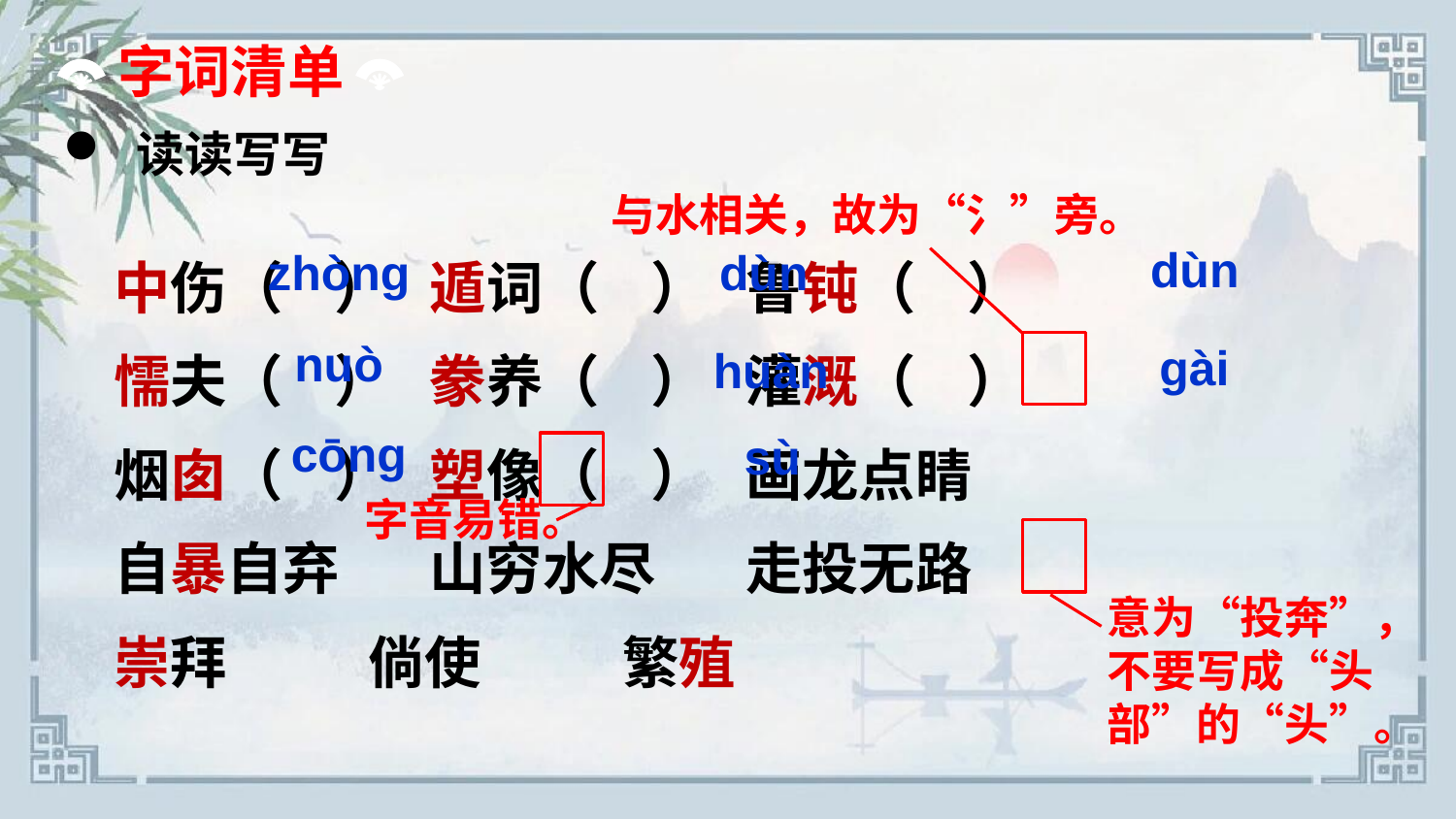

字词清单

读读写写
与水相关，故为“氵”旁。
中伤（    ）   遁词（    ）   鲁钝（    ）
懦夫（    ）   豢养（    ）   灌溉（    ）
烟囱（    ）   塑像（    ）   画龙点睛
自暴自弃       山穷水尽       走投无路
崇拜           倘使           繁殖
dùn
zhònɡ
dùn
nuò
ɡài

huàn
cōnɡ
sù

字音易错。

意为“投奔”，不要写成“头部”的“头”。